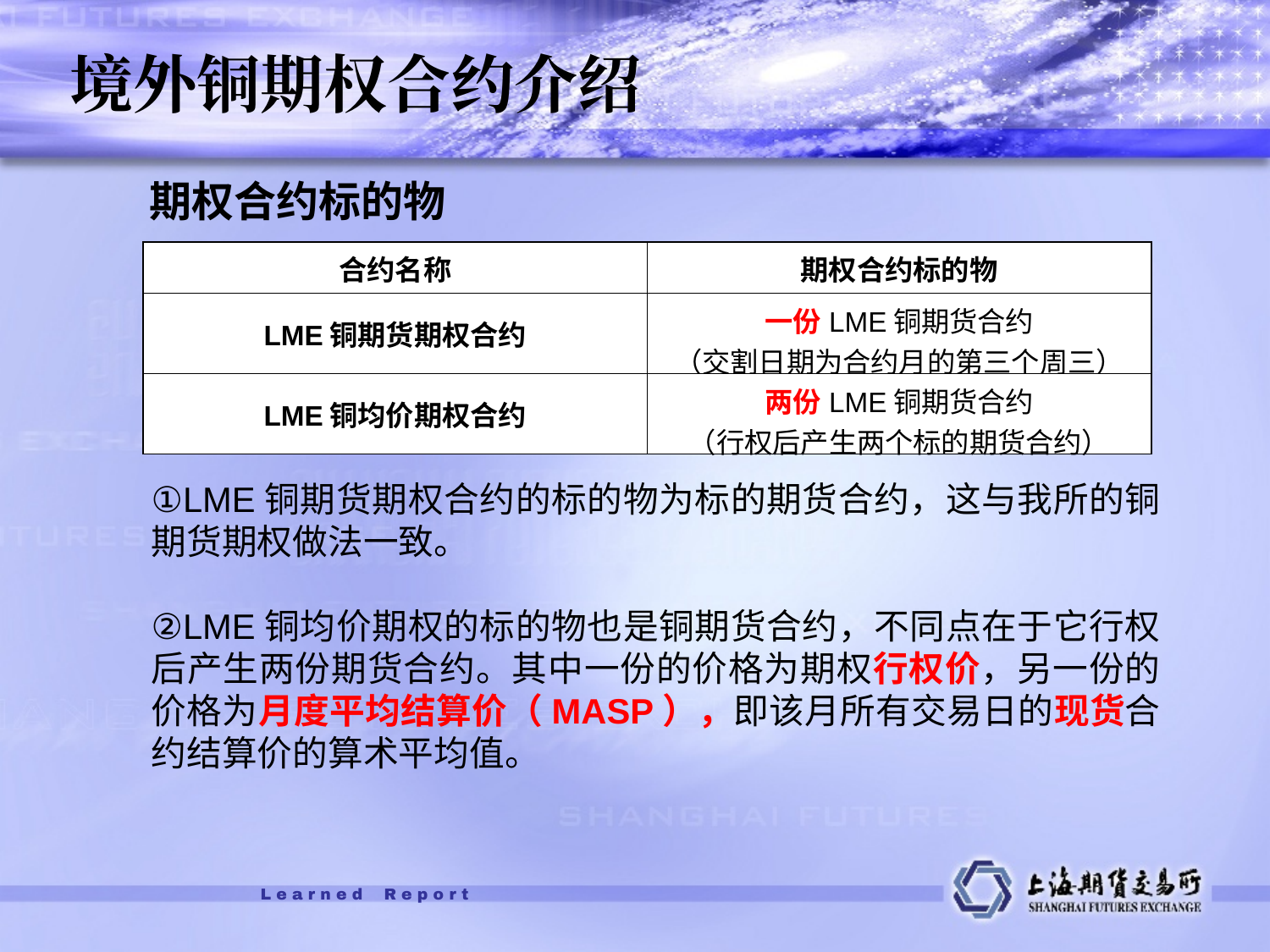

# 境外铜期权合约介绍
期权合约标的物

| 合约名称 | 期权合约标的物 |
| --- | --- |
| LME铜期货期权合约 | 一份LME铜期货合约 （交割日期为合约月的第三个周三） |
| LME铜均价期权合约 | 两份LME铜期货合约 （行权后产生两个标的期货合约） |
①LME铜期货期权合约的标的物为标的期货合约，这与我所的铜期货期权做法一致。

②LME铜均价期权的标的物也是铜期货合约，不同点在于它行权后产生两份期货合约。其中一份的价格为期权行权价，另一份的价格为月度平均结算价（MASP），即该月所有交易日的现货合约结算价的算术平均值。